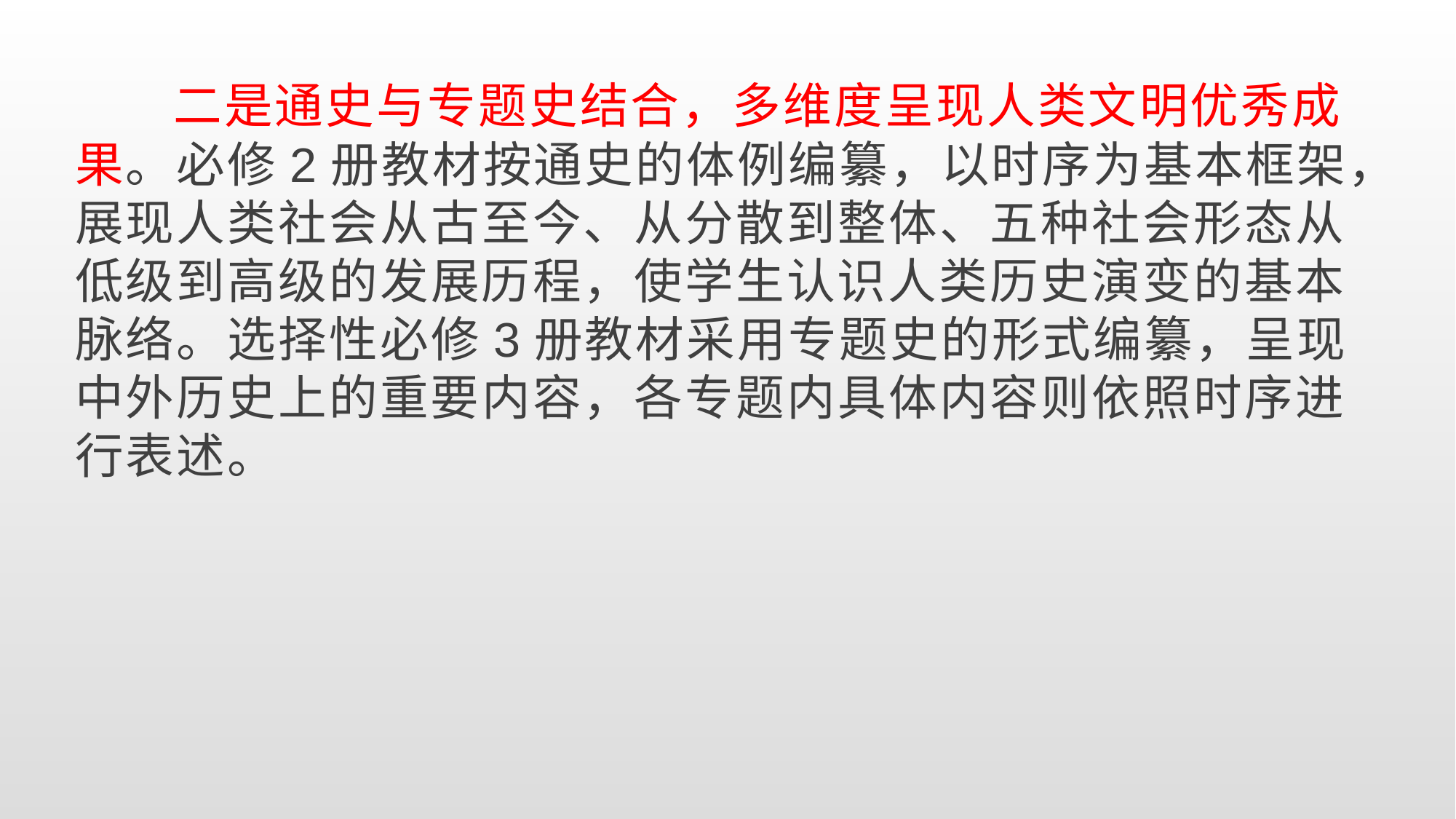

#
       二是通史与专题史结合，多维度呈现人类文明优秀成果。必修2册教材按通史的体例编纂，以时序为基本框架，展现人类社会从古至今、从分散到整体、五种社会形态从低级到高级的发展历程，使学生认识人类历史演变的基本脉络。选择性必修3册教材采用专题史的形式编纂，呈现中外历史上的重要内容，各专题内具体内容则依照时序进行表述。